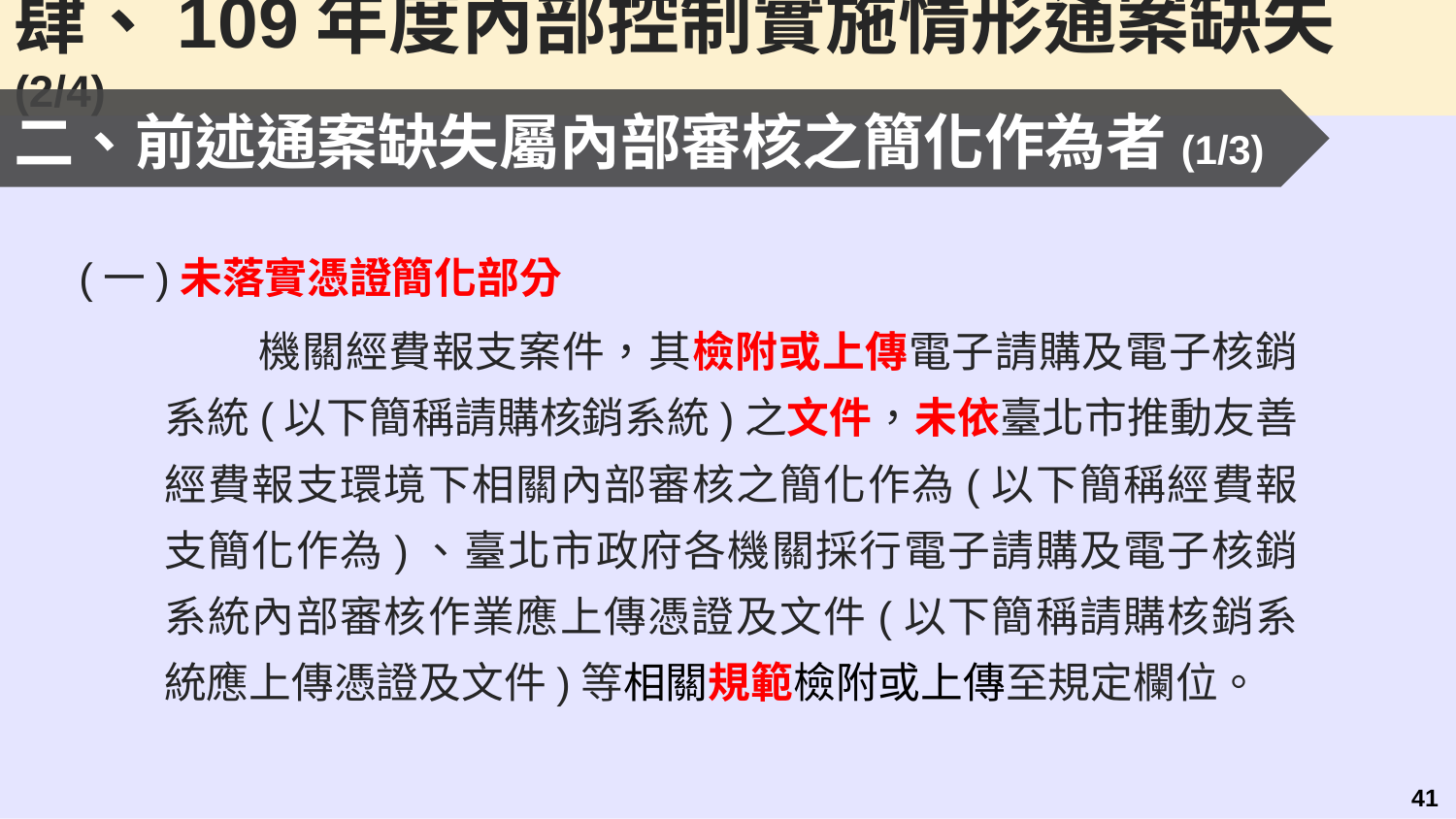

肆、109年度內部控制實施情形通案缺失(2/4)

二、前述通案缺失屬內部審核之簡化作為者(1/3)
(一)未落實憑證簡化部分
                機關經費報支案件，其檢附或上傳電子請購及電子核銷系統(以下簡稱請購核銷系統)之文件，未依臺北市推動友善經費報支環境下相關內部審核之簡化作為(以下簡稱經費報支簡化作為)、臺北市政府各機關採行電子請購及電子核銷系統內部審核作業應上傳憑證及文件(以下簡稱請購核銷系統應上傳憑證及文件)等相關規範檢附或上傳至規定欄位。
41